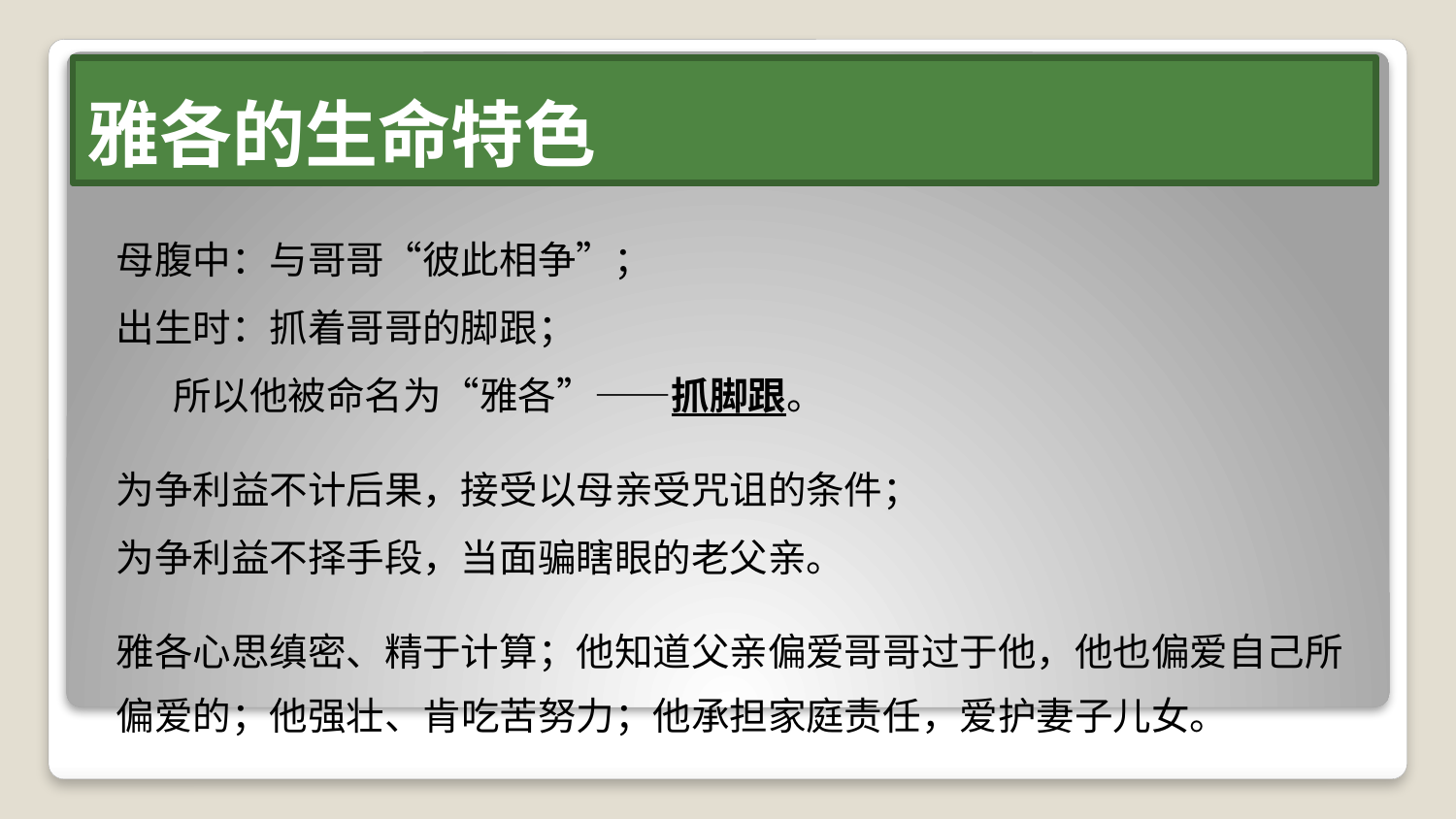

# 雅各的生命特色
母腹中：与哥哥“彼此相争”；
出生时：抓着哥哥的脚跟；
      所以他被命名为“雅各”——抓脚跟。

为争利益不计后果，接受以母亲受咒诅的条件；
为争利益不择手段，当面骗瞎眼的老父亲。

雅各心思缜密、精于计算；他知道父亲偏爱哥哥过于他，他也偏爱自己所偏爱的；他强壮、肯吃苦努力；他承担家庭责任，爱护妻子儿女。